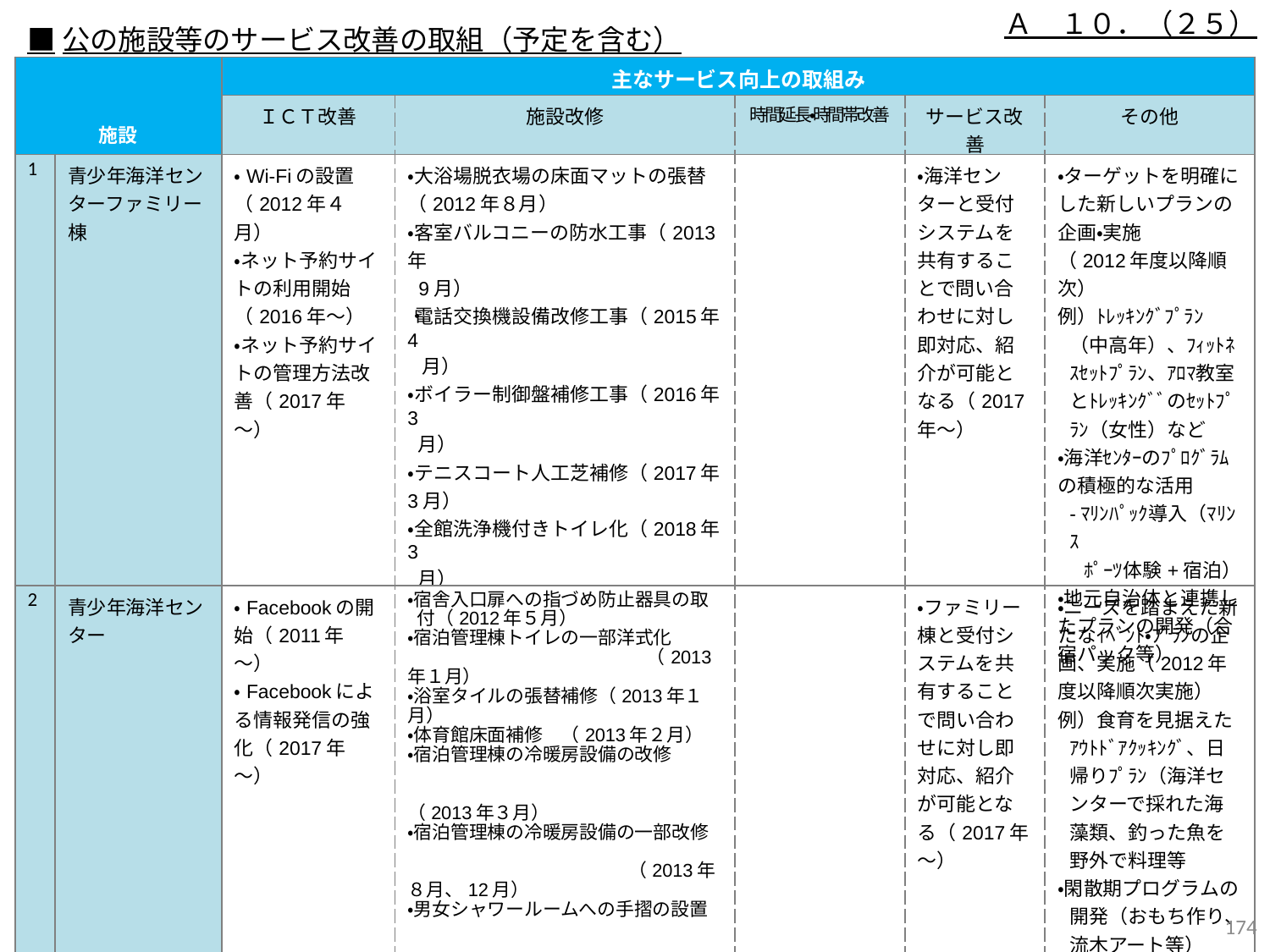

Ａ　１０．（２５）
■公の施設等のサービス改善の取組（予定を含む）
| 施設 |  | 主なサービス向上の取組み |  |  |  |  |
| --- | --- | --- | --- | --- | --- | --- |
|  |  | ＩＣＴ改善 | 施設改修 | 時間延長・時間帯改善 | サービス改善 | その他 |
| 1 | 青少年海洋センターファミリー棟 | ・Wi-Fiの設置（2012年４月） ・ネット予約サイトの利用開始（2016年～） ・ネット予約サイトの管理方法改善（2017年～） | ・大浴場脱衣場の床面マットの張替（2012年８月） ・客室バルコニーの防水工事（2013年 9月） ・電話交換機設備改修工事（2015年4 月） ・ボイラー制御盤補修工事（2016年3 月） ・テニスコート人工芝補修（2017年3月） ・全館洗浄機付きトイレ化（2018年3 月） |  | ・海洋センターと受付システムを共有することで問い合わせに対し即対応、紹介が可能となる（2017年～） | ・ターゲットを明確にした新しいプランの企画・実施 （2012年度以降順次） 例）ﾄﾚｯｷﾝｸﾞﾌﾟﾗﾝ（中高年）、ﾌｨｯﾄﾈｽｾｯﾄﾌﾟﾗﾝ、ｱﾛﾏ教室とﾄﾚｯｷﾝｸﾞﾞのｾｯﾄﾌﾟﾗﾝ（女性）など ・海洋ｾﾝﾀｰのﾌﾟﾛｸﾞﾗﾑの積極的な活用 -ﾏﾘﾝﾊﾟｯｸ導入（ﾏﾘﾝｽ ﾎﾟｰﾂ体験+宿泊） ・地元自治体と連携したプランの開発（合宿パック等） |
| 2 | 青少年海洋センター | ・Facebookの開始（2011年～） ・Facebookによる情報発信の強化（2017年～） | ・宿舎入口扉への指づめ防止器具の取 付（2012年５月） ・宿泊管理棟トイレの一部洋式化 　　　　　　　　　　　　　（2013年１月） ・浴室タイルの張替補修（2013年１月） ・体育館床面補修　（2013年２月） ・宿泊管理棟の冷暖房設備の改修　　　　　　　　 　　　　　　　　　　　　　　　　（2013年３月） ・宿泊管理棟の冷暖房設備の一部改修　　　　　 　　　　　　　　　　　　（2013年８月、12月） ・男女シャワールームへの手摺の設置　　　　　　　　　 　　　　　　　　　　　　　　　（2014年２月） ・外壁改修工事（2015年2月） ・機械棟中央監視設備改修工事 　　　　　　　　　　　　　　　　（2015年10月） ・高圧ケーブル補修工事（2016年12月） ・電気設備改修工事（2017年3月） ・宿泊管理棟ファンコイル補修工事　　　　　 　　　　　　　　　　　　　　　　　（2017年2月） ・屋上シート防水工事（2017年5月） |  | ・ファミリー棟と受付システムを共有することで問い合わせに対し即対応、紹介が可能となる（2017年～） | ・ニーズを踏まえた新たなｲﾍﾞﾝﾄ・ﾌﾟﾗﾝの企画、実施（2012年度以降順次実施） 例）食育を見据えたｱｳﾄﾄﾞｱｸｯｷﾝｸﾞ、日帰りﾌﾟﾗﾝ（海洋センターで採れた海藻類、釣った魚を野外で料理等 ・閑散期プログラムの開発（おもち作り、流木アート等） |
174